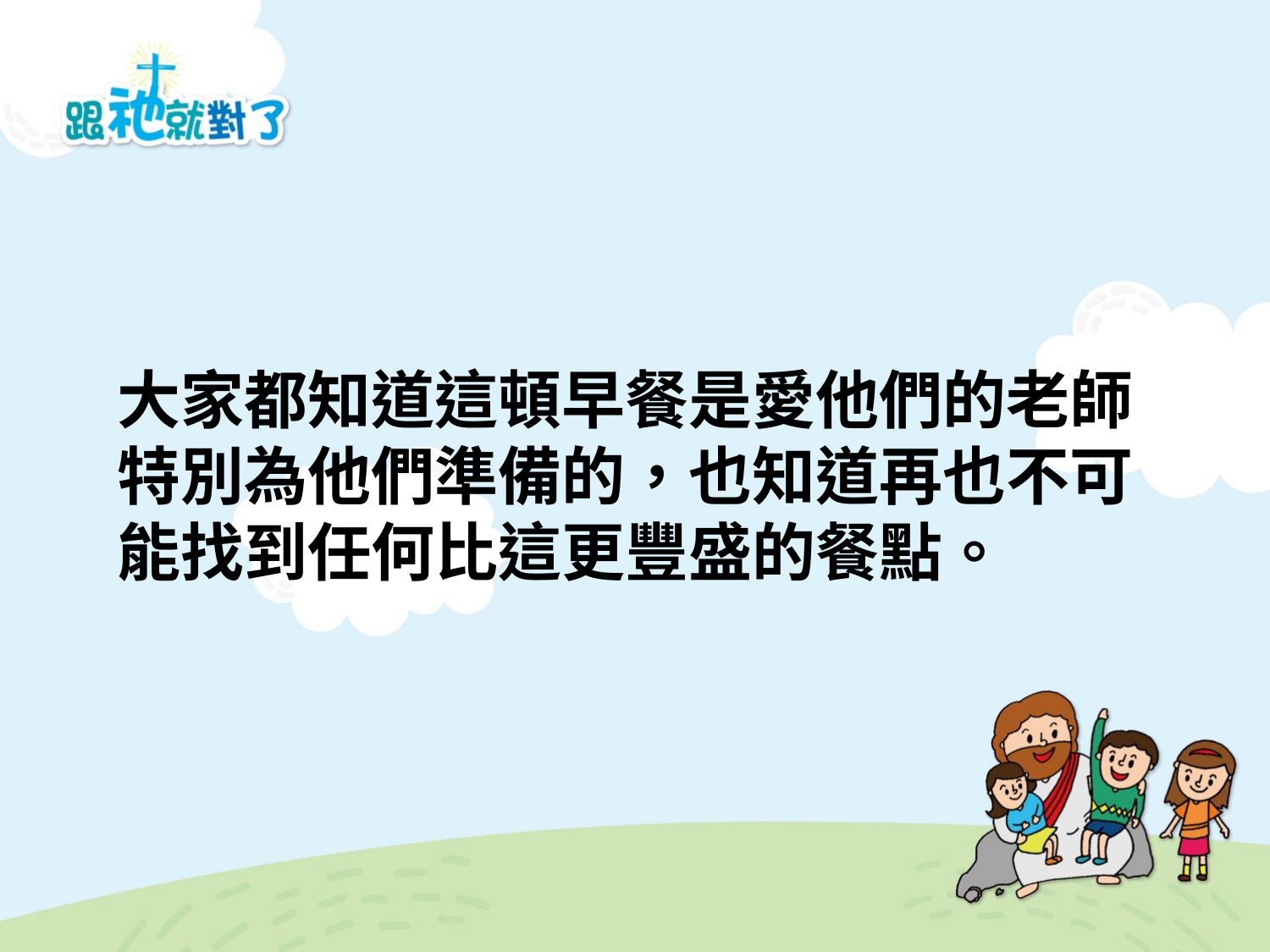

大家都知道這頓早餐是愛他們的老師特別為他們準備的，也知道再也不可能找到任何比這更豐盛的餐點。